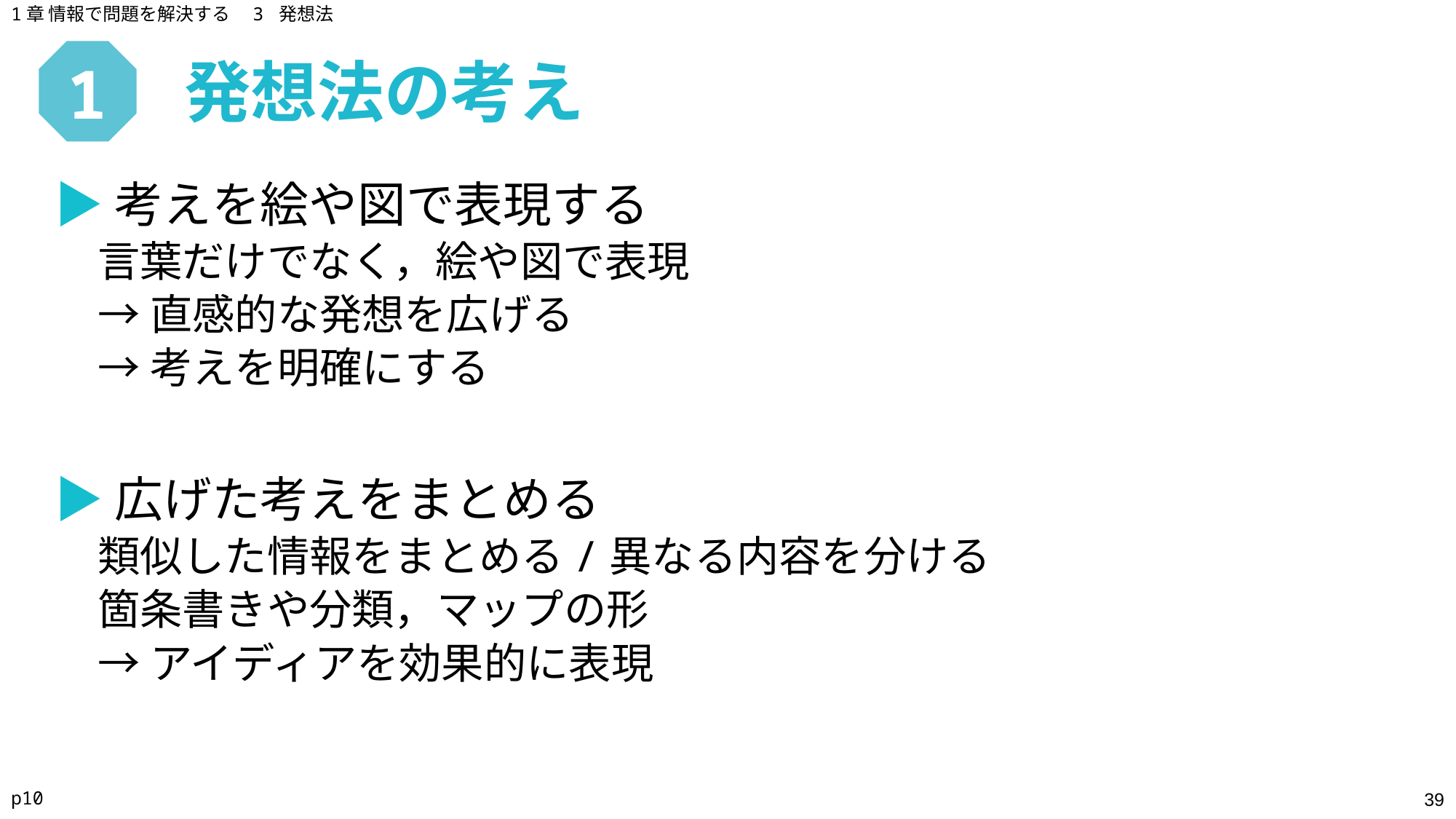

1章 情報で問題を解決する　3 発想法

発想法の考え
# 1
▶考えを絵や図で表現する
言葉だけでなく，絵や図で表現
→直感的な発想を広げる
→考えを明確にする

▶広げた考えをまとめる
類似した情報をまとめる/異なる内容を分ける
箇条書きや分類，マップの形
→アイディアを効果的に表現
p10
39